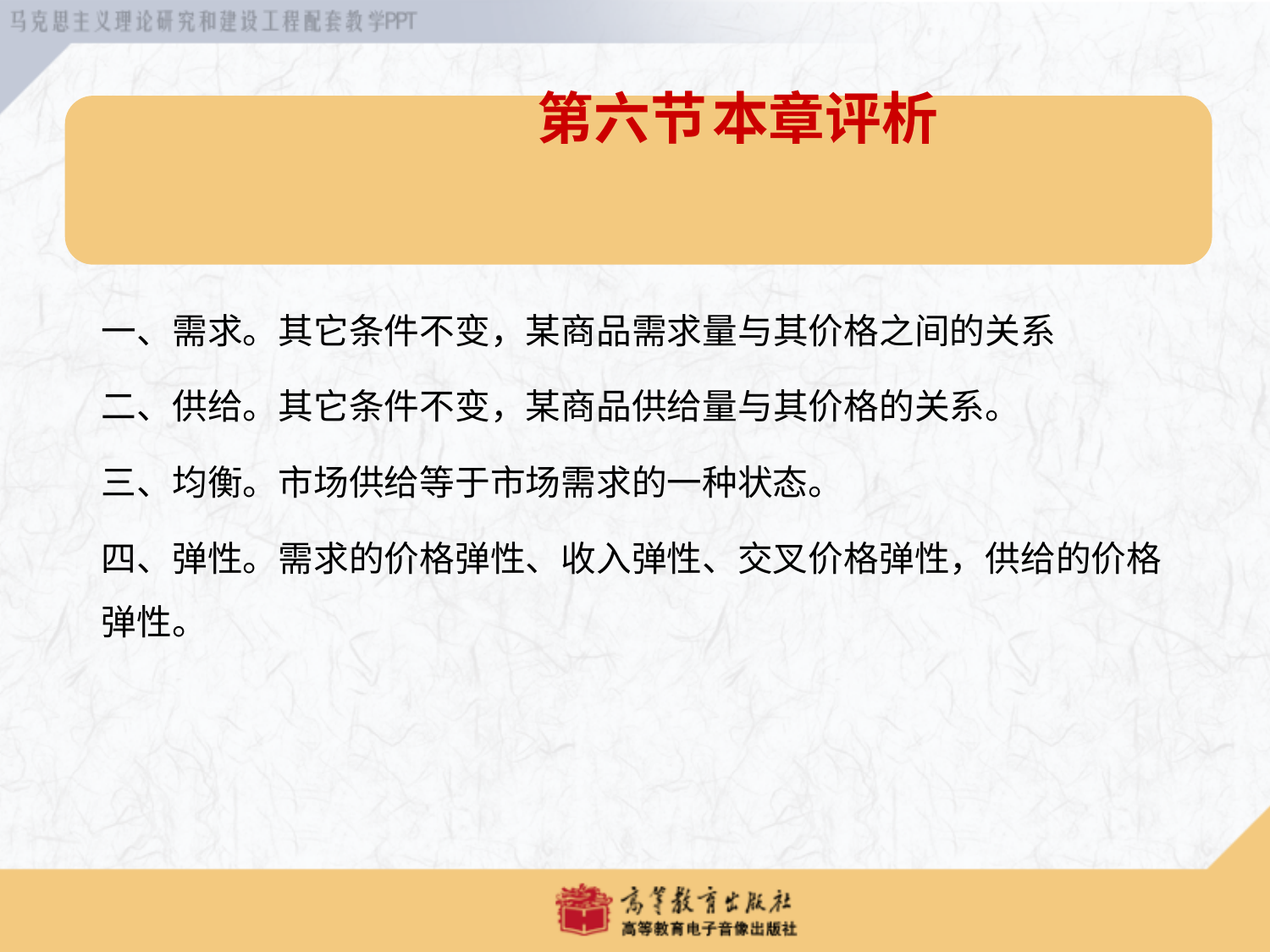

一、需求。其它条件不变，某商品需求量与其价格之间的关系
二、供给。其它条件不变，某商品供给量与其价格的关系。
三、均衡。市场供给等于市场需求的一种状态。
四、弹性。需求的价格弹性、收入弹性、交叉价格弹性，供给的价格弹性。
第六节	本章评析